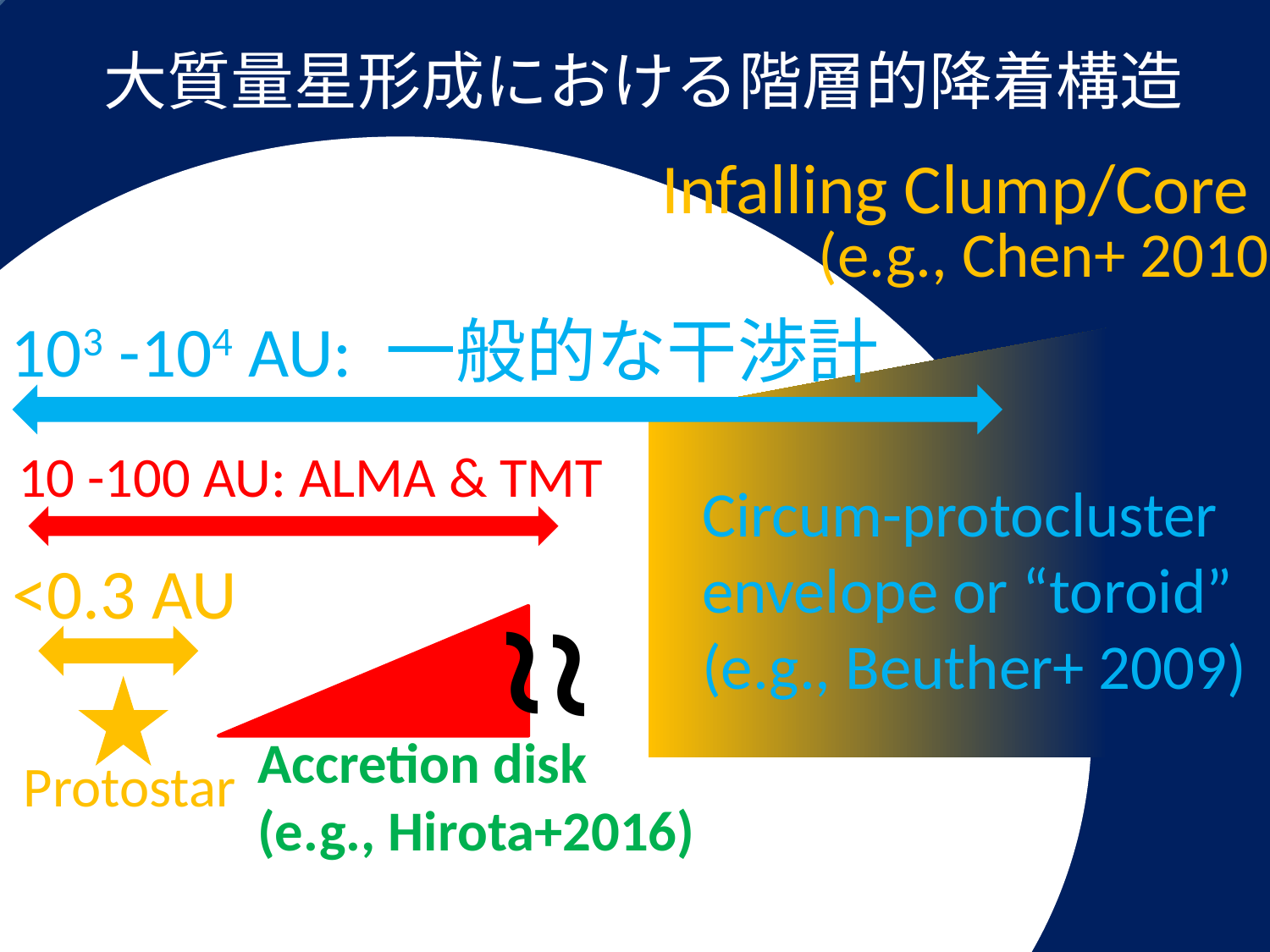

大質量星形成における階層的降着構造
Infalling Clump/Core

	(e.g., Chen+ 2010)
103 -104 AU: 一般的な干渉計

10 -100 AU: ALMA & TMT
Circum-protocluster
envelope or “toroid”
(e.g., Beuther+ 2009)

<0.3 AU

~
~

Accretion disk
(e.g., Hirota+2016)
 ~10-4 Msun yr-1 ?
Protostar
◯Physical relations between each scale can be an
	important clue of detailed star-formation mode.
# “Hierarchical” Accretion